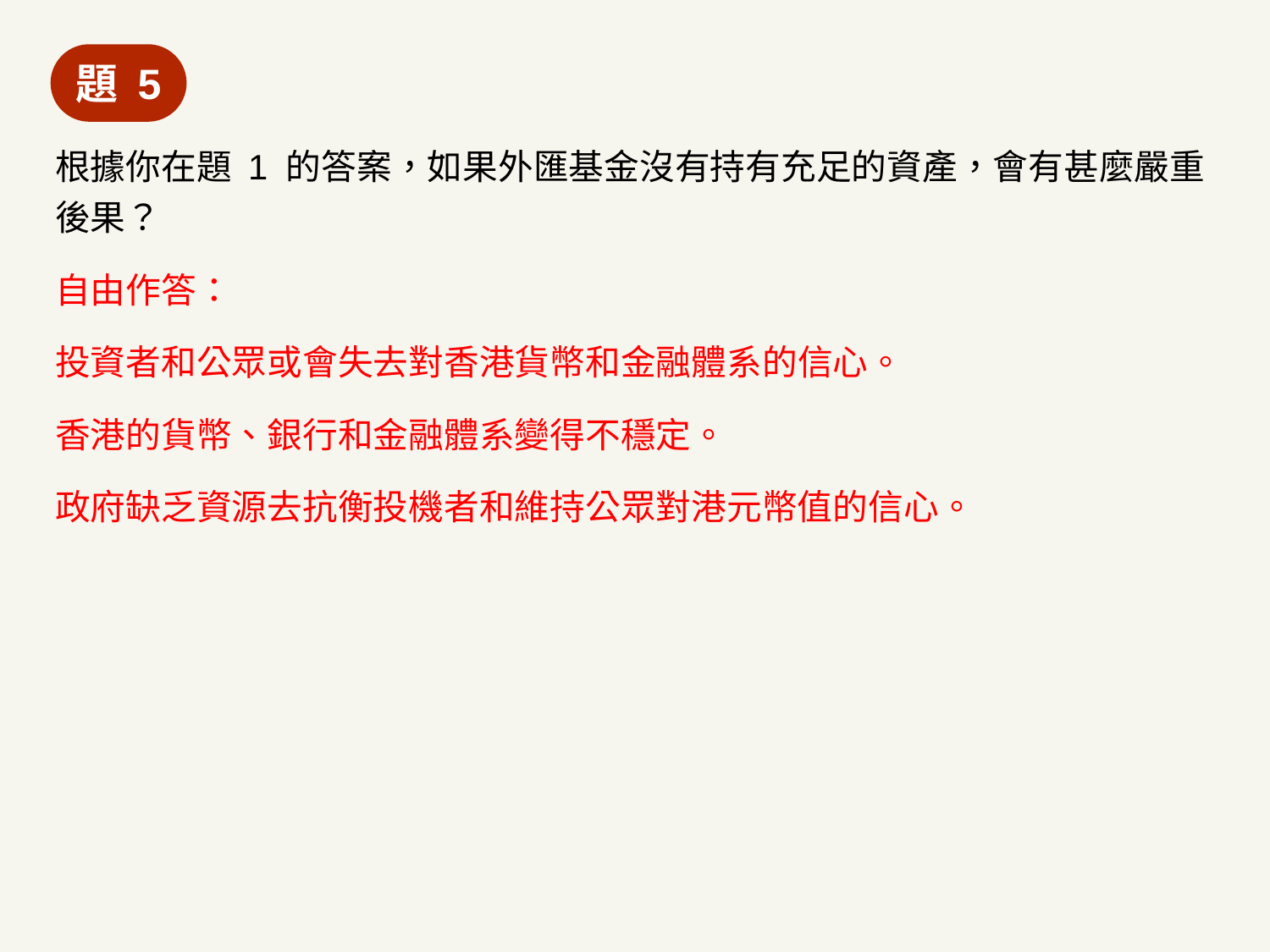

題 5
根據你在題 1 的答案，如果外匯基金沒有持有充足的資產，會有甚麼嚴重後果？
自由作答：
投資者和公眾或會失去對香港貨幣和金融體系的信心。
香港的貨幣、銀行和金融體系變得不穩定。
政府缺乏資源去抗衡投機者和維持公眾對港元幣值的信心。